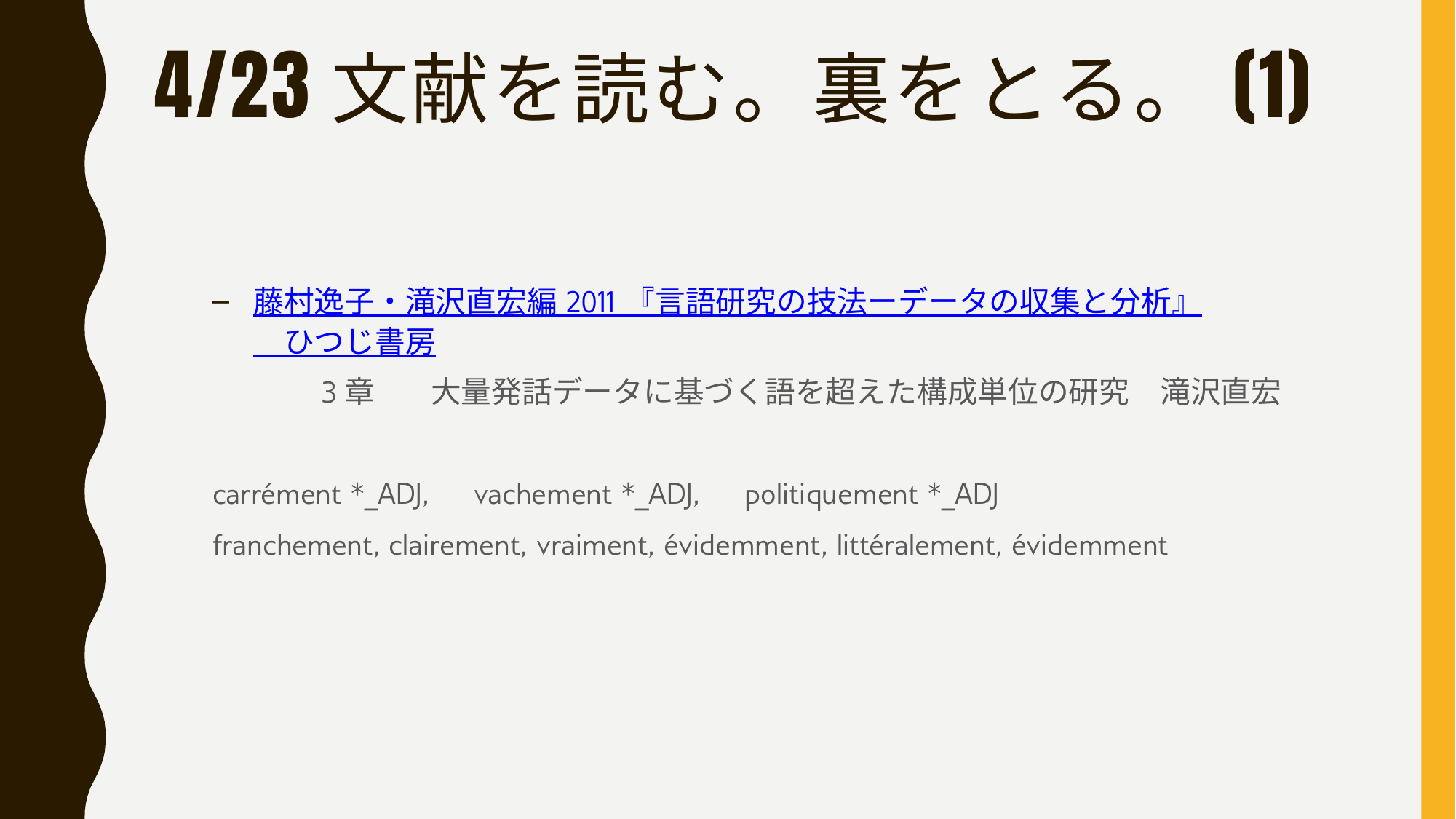

# 4/23文献を読む。裏をとる。(1)
藤村逸子・滝沢直宏編 2011 『言語研究の技法ーデータの収集と分析』　ひつじ書房
	3章　	大量発話データに基づく語を超えた構成単位の研究　滝沢直宏

carrément *_ADJ,　vachement *_ADJ,　politiquement *_ADJ
franchement, clairement, vraiment, évidemment, littéralement, évidemment